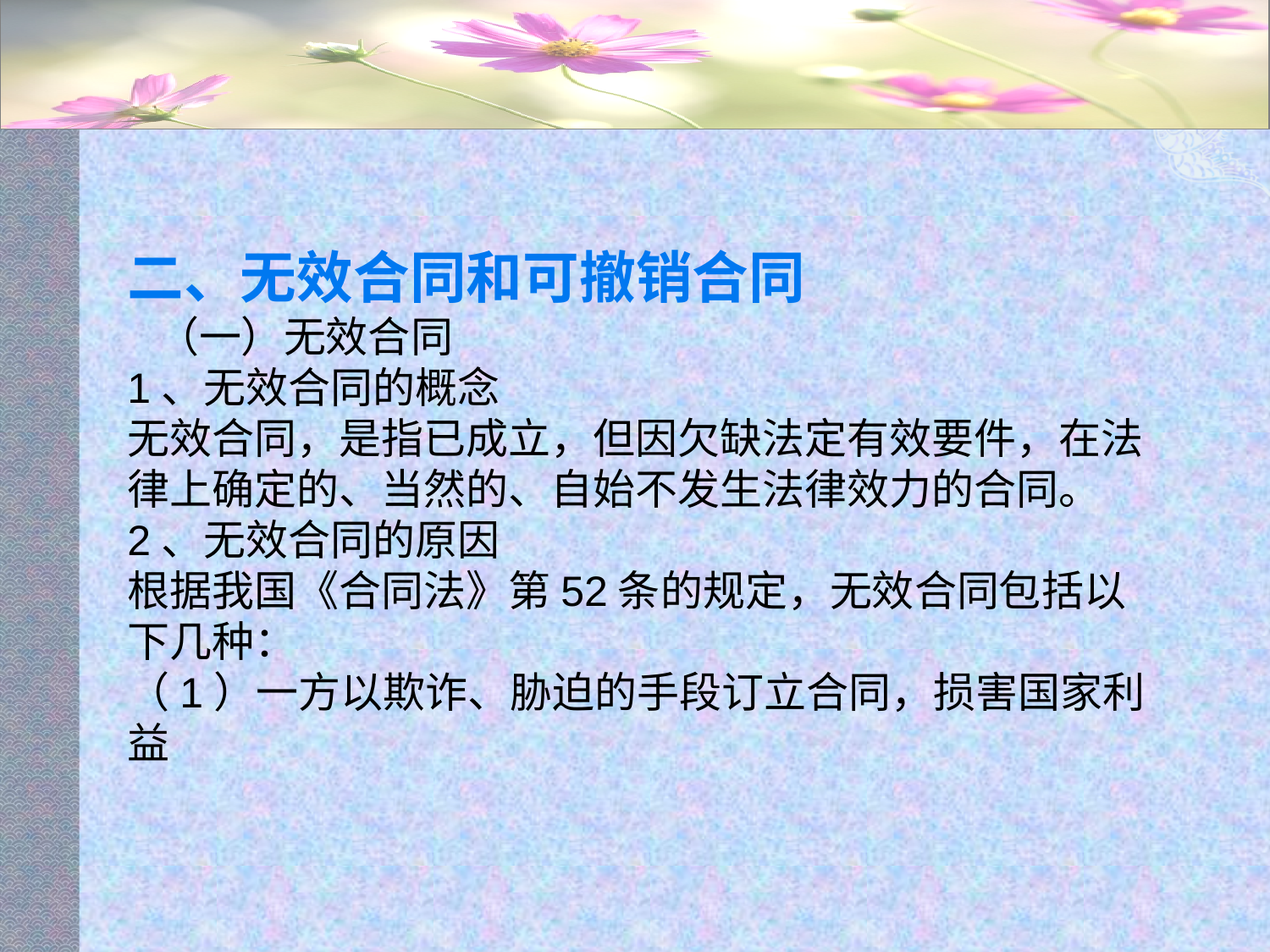

#
二、无效合同和可撤销合同
  （一）无效合同
1、无效合同的概念
无效合同，是指已成立，但因欠缺法定有效要件，在法律上确定的、当然的、自始不发生法律效力的合同。
2、无效合同的原因
根据我国《合同法》第52条的规定，无效合同包括以下几种：
（1）一方以欺诈、胁迫的手段订立合同，损害国家利益